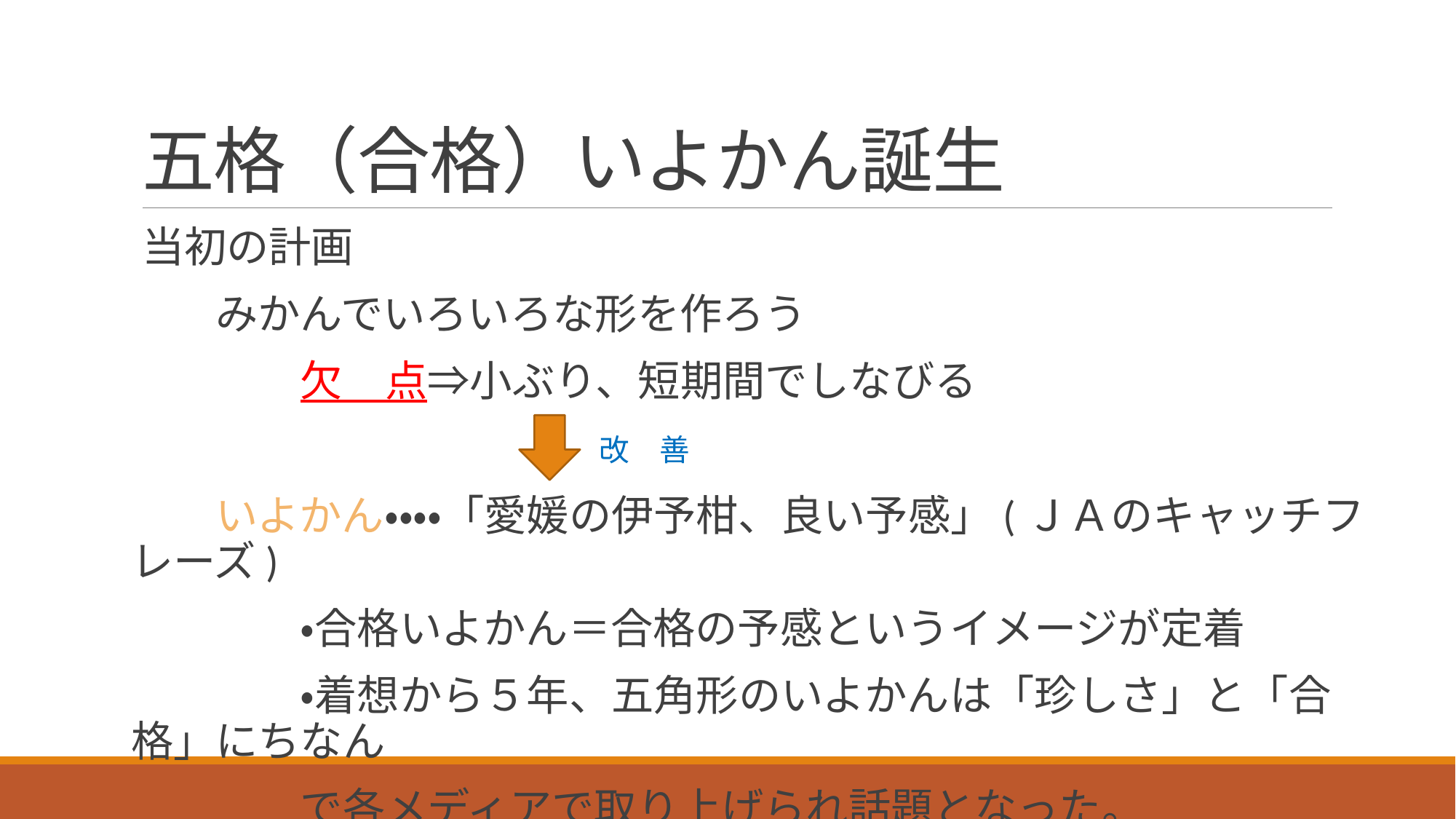

# 五格（合格）いよかん誕生
当初の計画
　　みかんでいろいろな形を作ろう
　　　　欠　点⇒小ぶり、短期間でしなびる

　　いよかん・・・・「愛媛の伊予柑、良い予感」(ＪＡのキャッチフレーズ)
　　　　・合格いよかん＝合格の予感というイメージが定着
　　　　・着想から５年、五角形のいよかんは「珍しさ」と「合格」にちなん
　　　　で各メディアで取り上げられ話題となった。

改　善